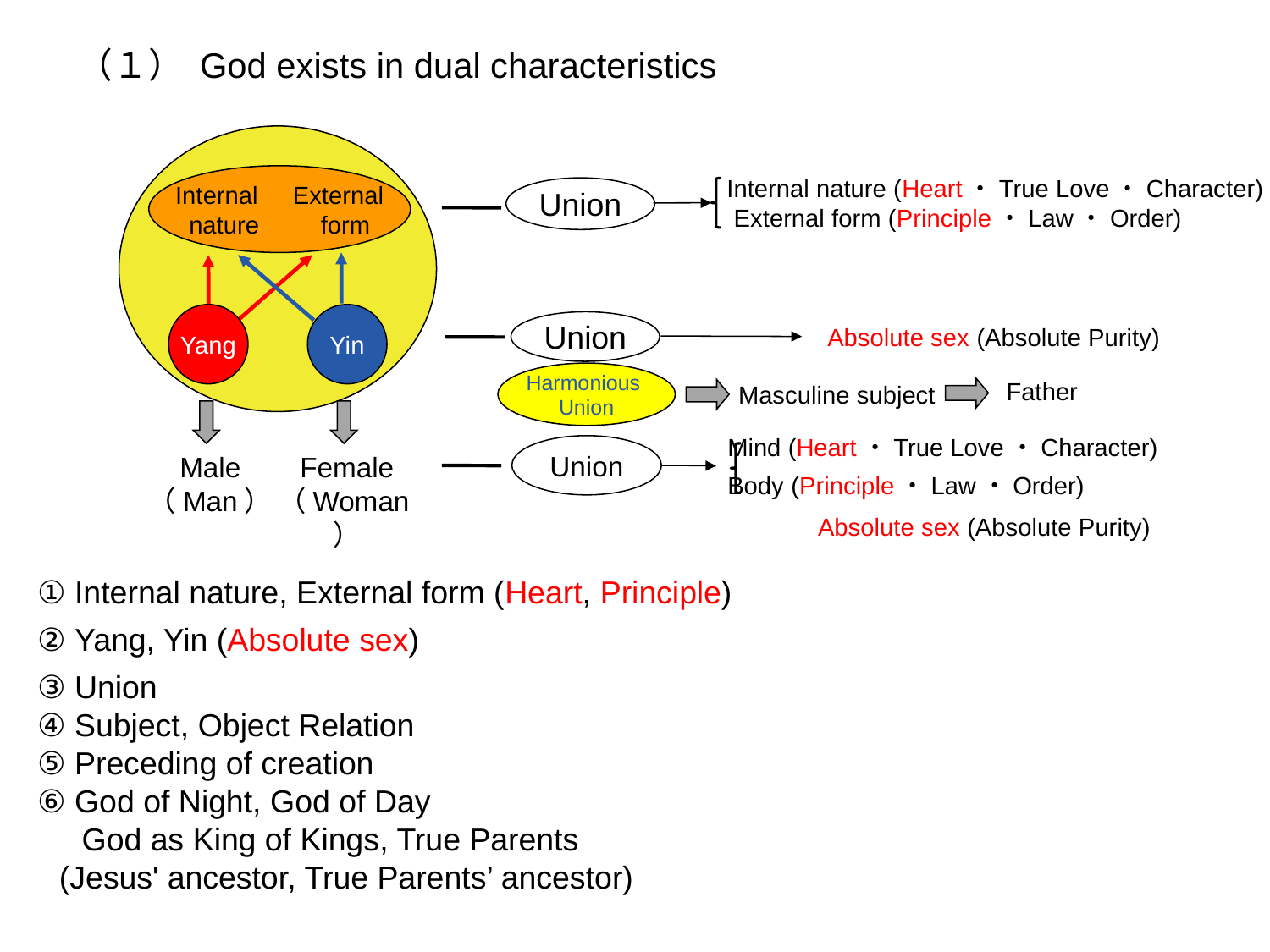

（１） God exists in dual characteristics

Internal nature (Heart・True Love・Character)
 External form (Principle・Law・Order)
Internal     External
nature　　form
Union

Yang
Yin

Union
Absolute sex (Absolute Purity)
Harmonious
Union
Father
Masculine subject

Mind (Heart・True Love・Character)
Union
Male
（Man）
Female
（Woman）

Body (Principle・Law・Order)
Absolute sex (Absolute Purity)
① Internal nature, External form (Heart, Principle)
② Yang, Yin (Absolute sex)
③ Union
④ Subject, Object Relation
⑤ Preceding of creation
⑥ God of Night, God of Day
     God as King of Kings, True Parents
   (Jesus' ancestor, True Parents’ ancestor)